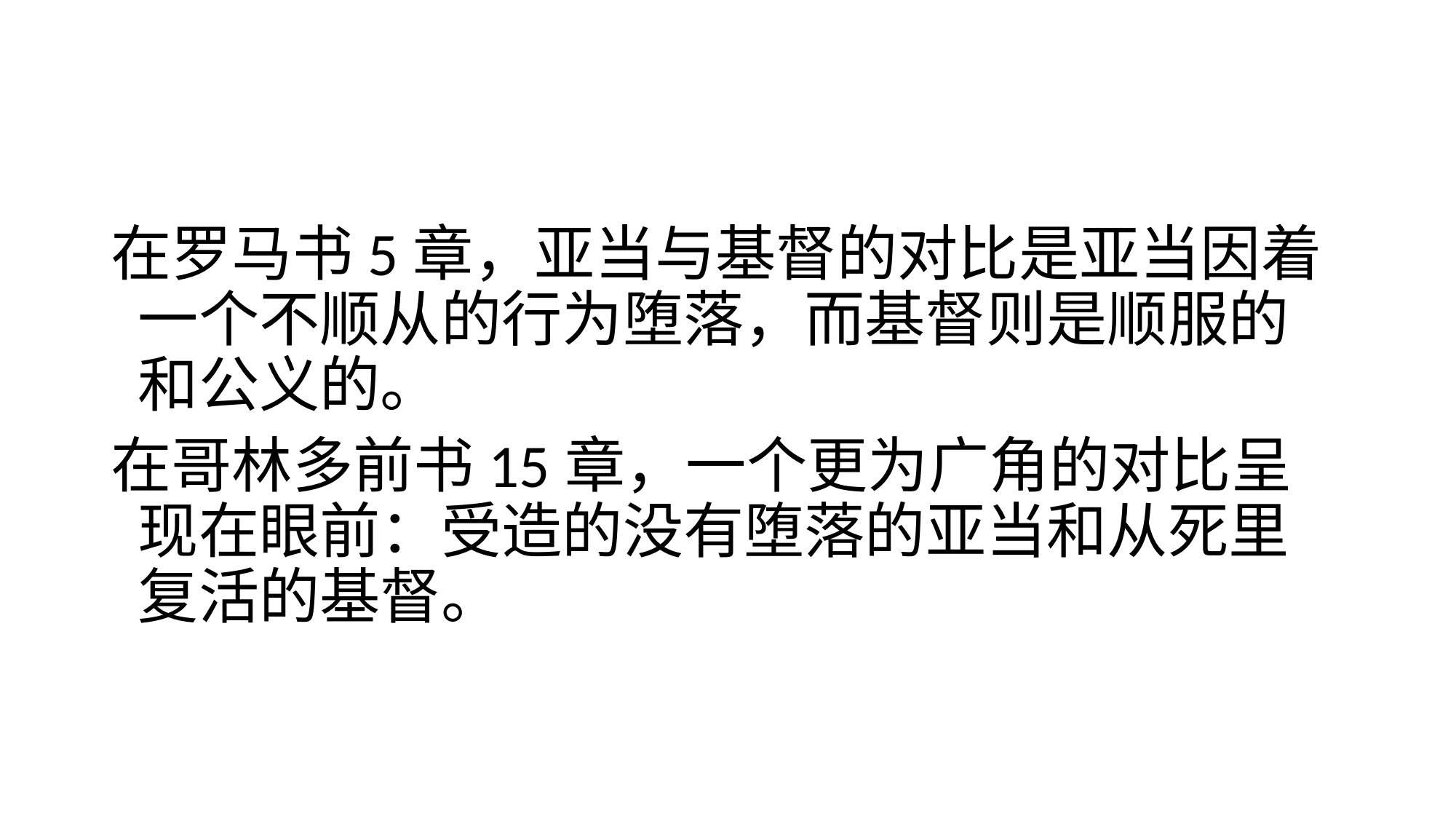

#
在罗马书5章，亚当与基督的对比是亚当因着一个不顺从的行为堕落，而基督则是顺服的和公义的。
在哥林多前书15章，一个更为广角的对比呈现在眼前：受造的没有堕落的亚当和从死里复活的基督。